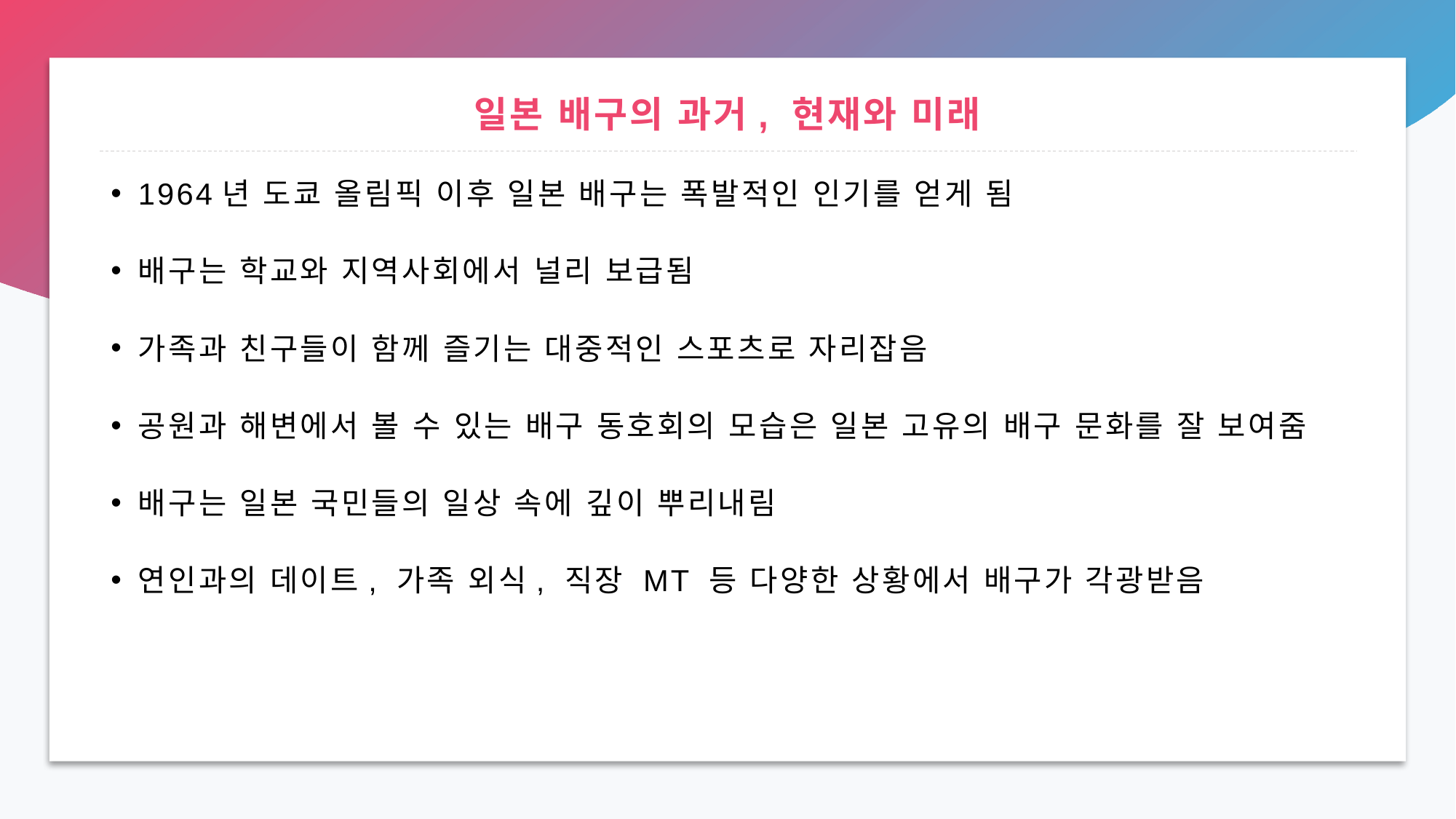

# 일본 배구의 과거, 현재와 미래
1964년 도쿄 올림픽 이후 일본 배구는 폭발적인 인기를 얻게 됨
배구는 학교와 지역사회에서 널리 보급됨
가족과 친구들이 함께 즐기는 대중적인 스포츠로 자리잡음
공원과 해변에서 볼 수 있는 배구 동호회의 모습은 일본 고유의 배구 문화를 잘 보여줌
배구는 일본 국민들의 일상 속에 깊이 뿌리내림
연인과의 데이트, 가족 외식, 직장 MT 등 다양한 상황에서 배구가 각광받음